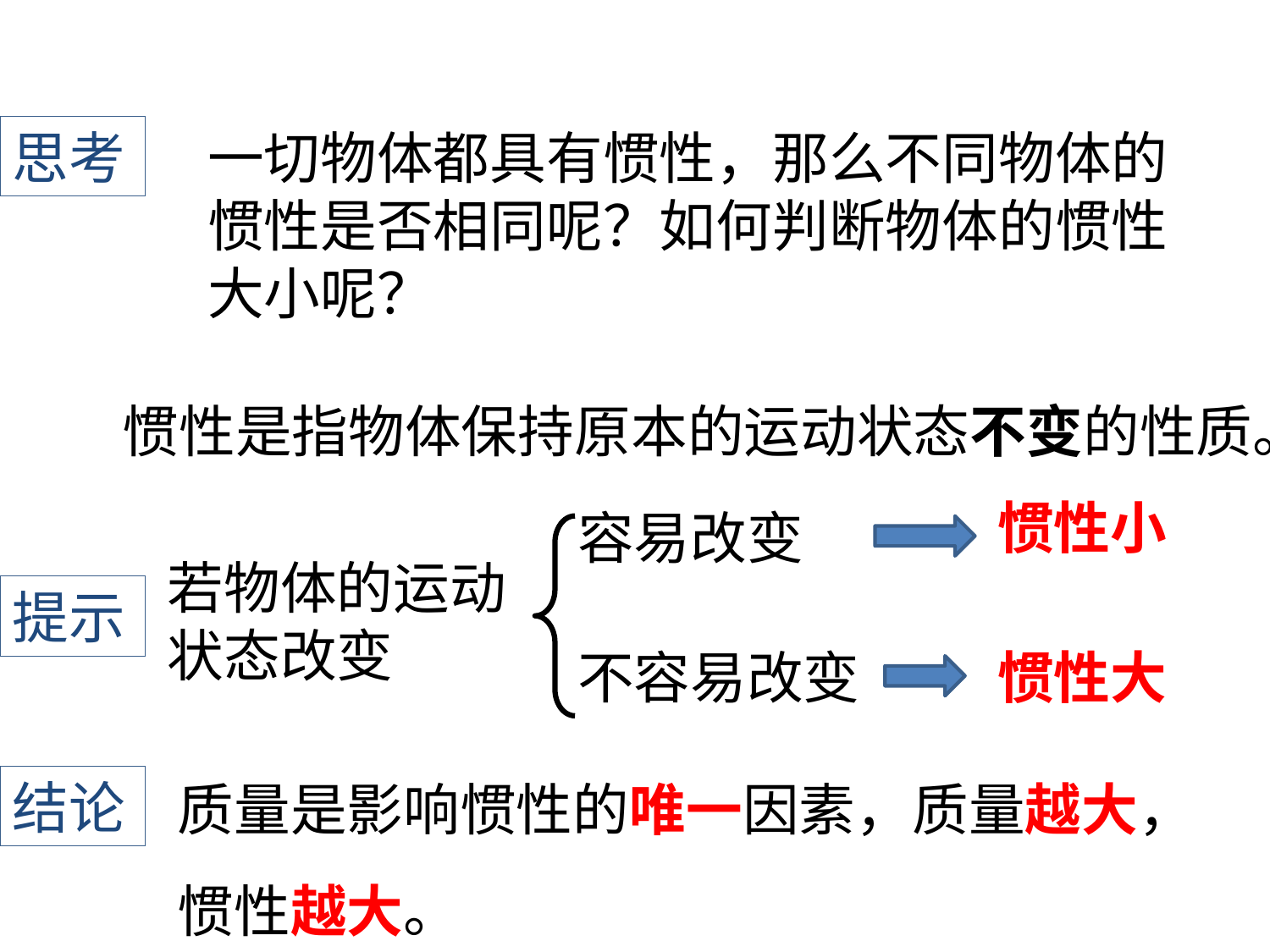

思考
一切物体都具有惯性，那么不同物体的惯性是否相同呢？如何判断物体的惯性大小呢？
惯性是指物体保持原本的运动状态不变的性质。
惯性小﻿
容易改变﻿

若物体的运动状态改变﻿
提示
不容易改变
惯性大

质量是影响惯性的唯一因素，质量越大，惯性越大。
结论